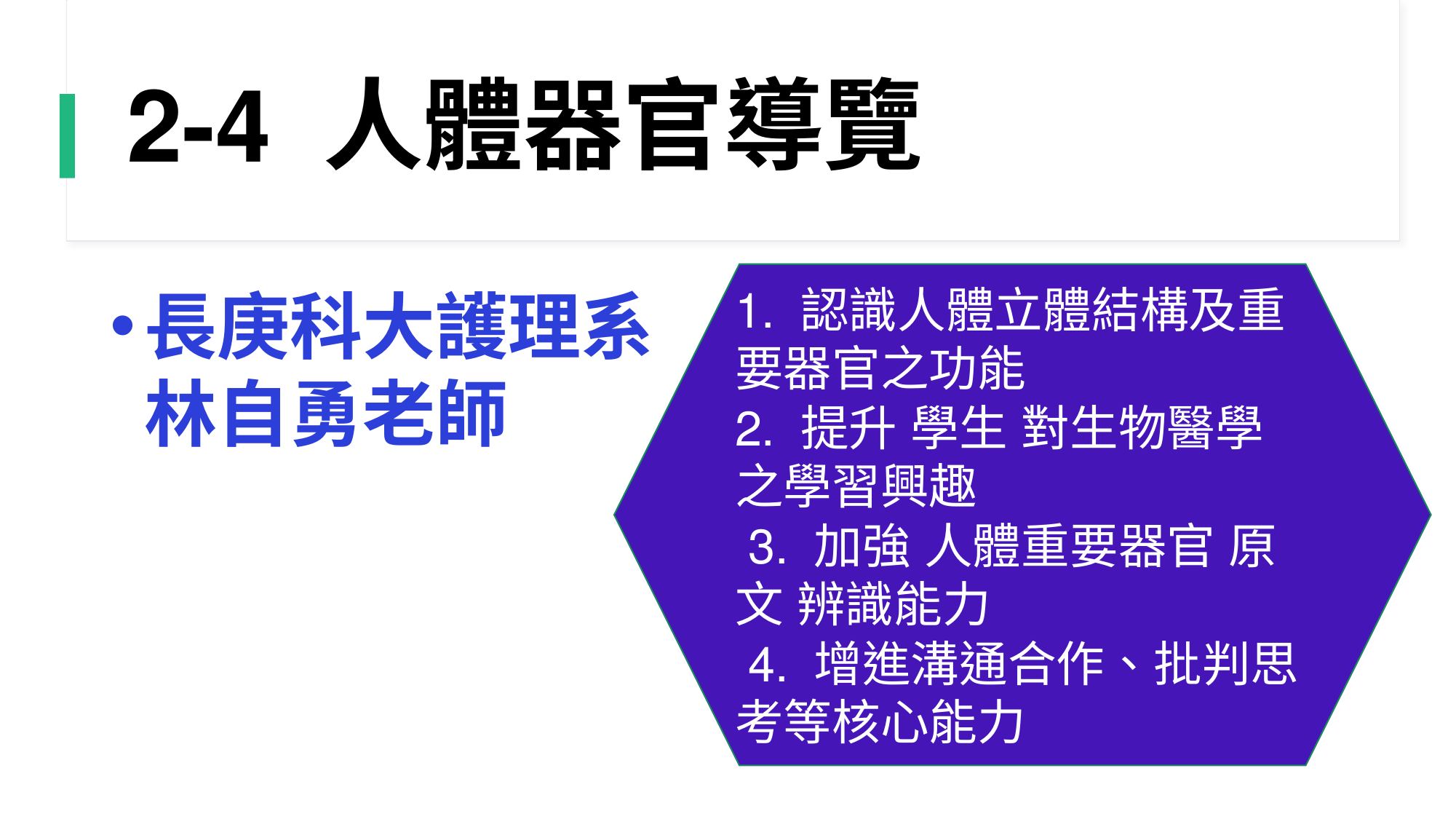

# 2-4 人體器官導覽
1. 認識人體立體結構及重要器官之功能
2. 提升 學生 對生物醫學 之學習興趣
 3. 加強 人體重要器官 原文 辨識能力
 4. 增進溝通合作、批判思考等核心能力
長庚科大護理系 林自勇老師